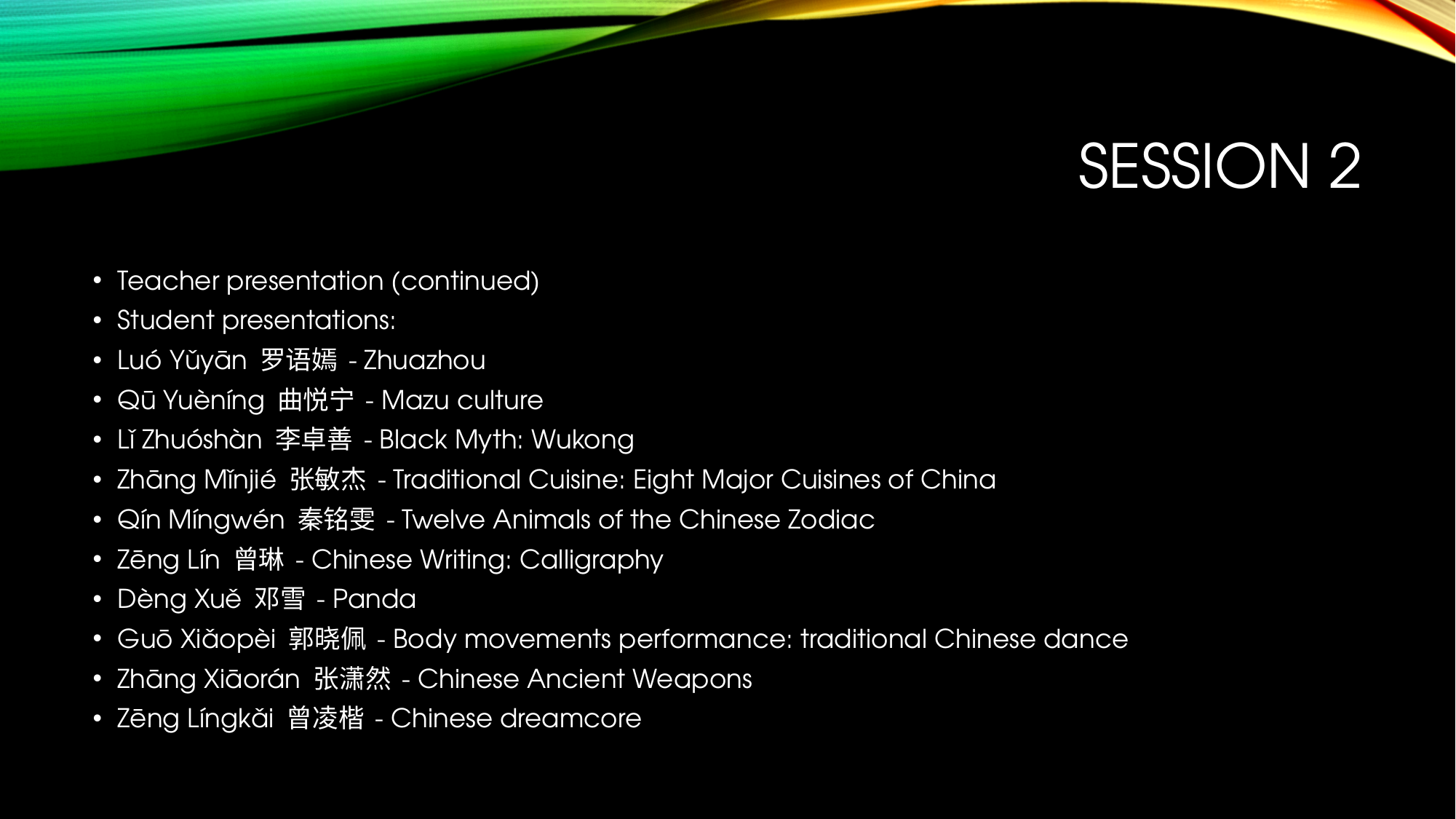

# Session 2
Teacher presentation (continued)
Student presentations:
Luó Yǔyān 罗语嫣 - Zhuazhou
Qū Yuèníng 曲悦宁 - Mazu culture
Lǐ Zhuóshàn 李卓善 - Black Myth: Wukong
Zhāng Mǐnjié 张敏杰 - Traditional Cuisine: Eight Major Cuisines of China
Qín Míngwén 秦铭雯 - Twelve Animals of the Chinese Zodiac
Zēng Lín 曾琳 - Chinese Writing: Calligraphy
Dèng Xuě 邓雪 - Panda
Guō Xiǎopèi 郭晓佩 - Body movements performance: traditional Chinese dance
Zhāng Xiāorán 张潇然 - Chinese Ancient Weapons
Zēng Língkǎi 曾凌楷 - Chinese dreamcore